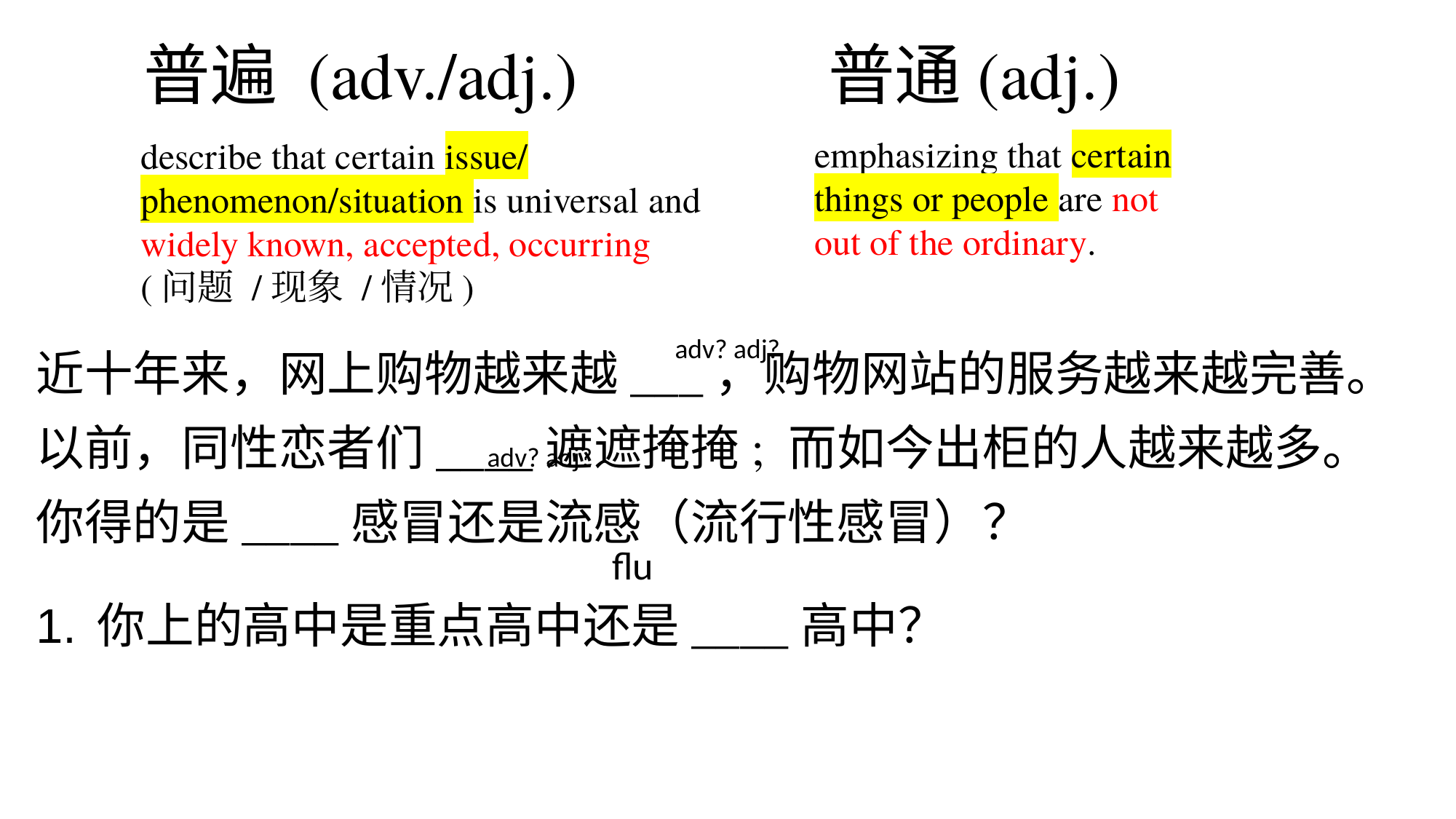

# 普遍 (adv./adj.)              普通(adj.)
emphasizing that certain things or people are not out of the ordinary.
describe that certain issue/ phenomenon/situation is universal and widely known, accepted, occurring
(问题 /现象 /情况)
adv? adj?
近十年来，网上购物越来越___，购物网站的服务越来越完善。
以前，同性恋者们____遮遮掩掩; 而如今出柜的人越来越多。
你得的是____感冒还是流感（流行性感冒）？
你上的高中是重点高中还是____高中？
 adv? adj?
flu